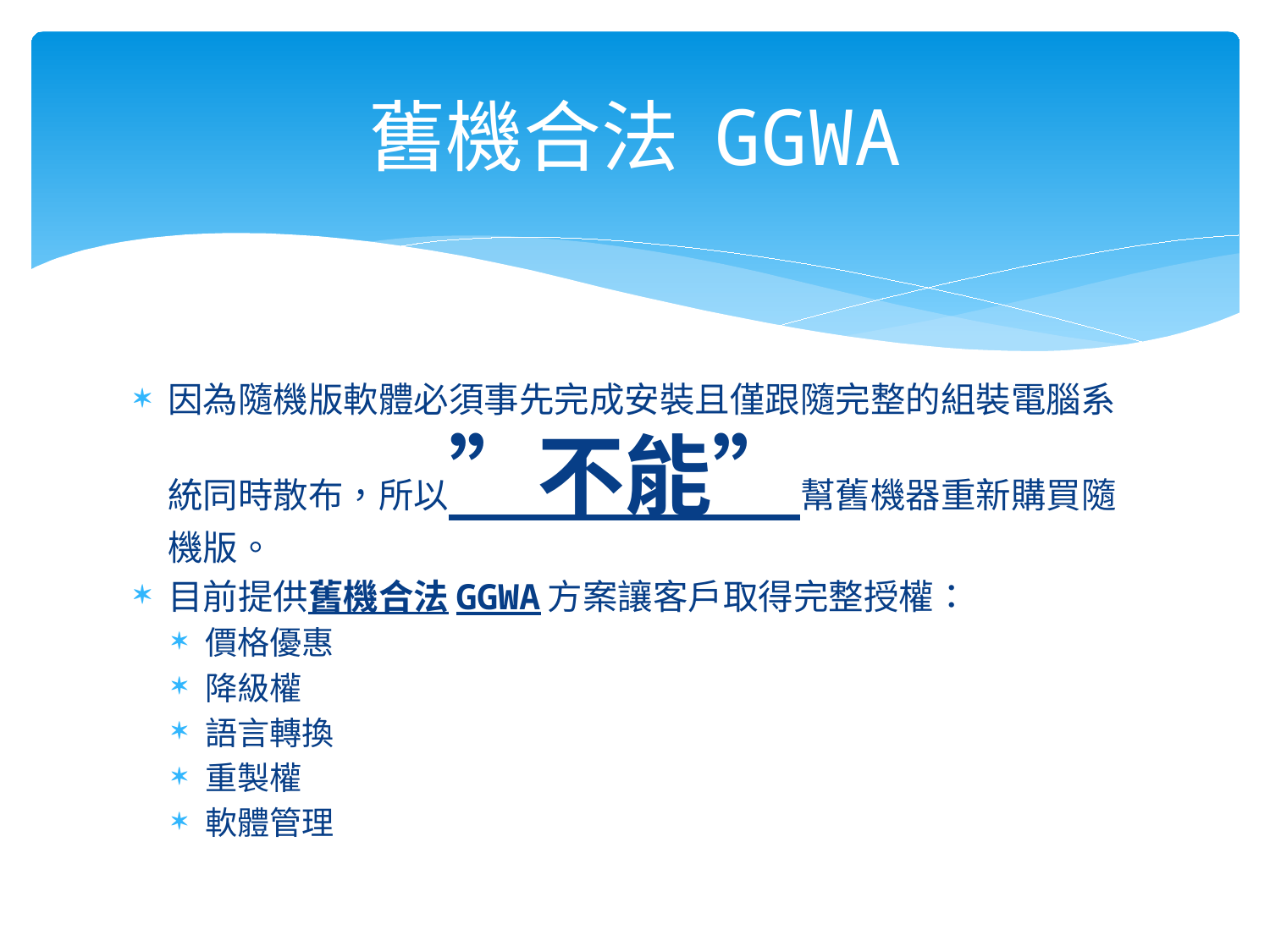

# 舊機合法 GGWA
因為隨機版軟體必須事先完成安裝且僅跟隨完整的組裝電腦系統同時散布，所以”不能”幫舊機器重新購買隨機版。
目前提供舊機合法GGWA方案讓客戶取得完整授權：
價格優惠
降級權
語言轉換
重製權
軟體管理